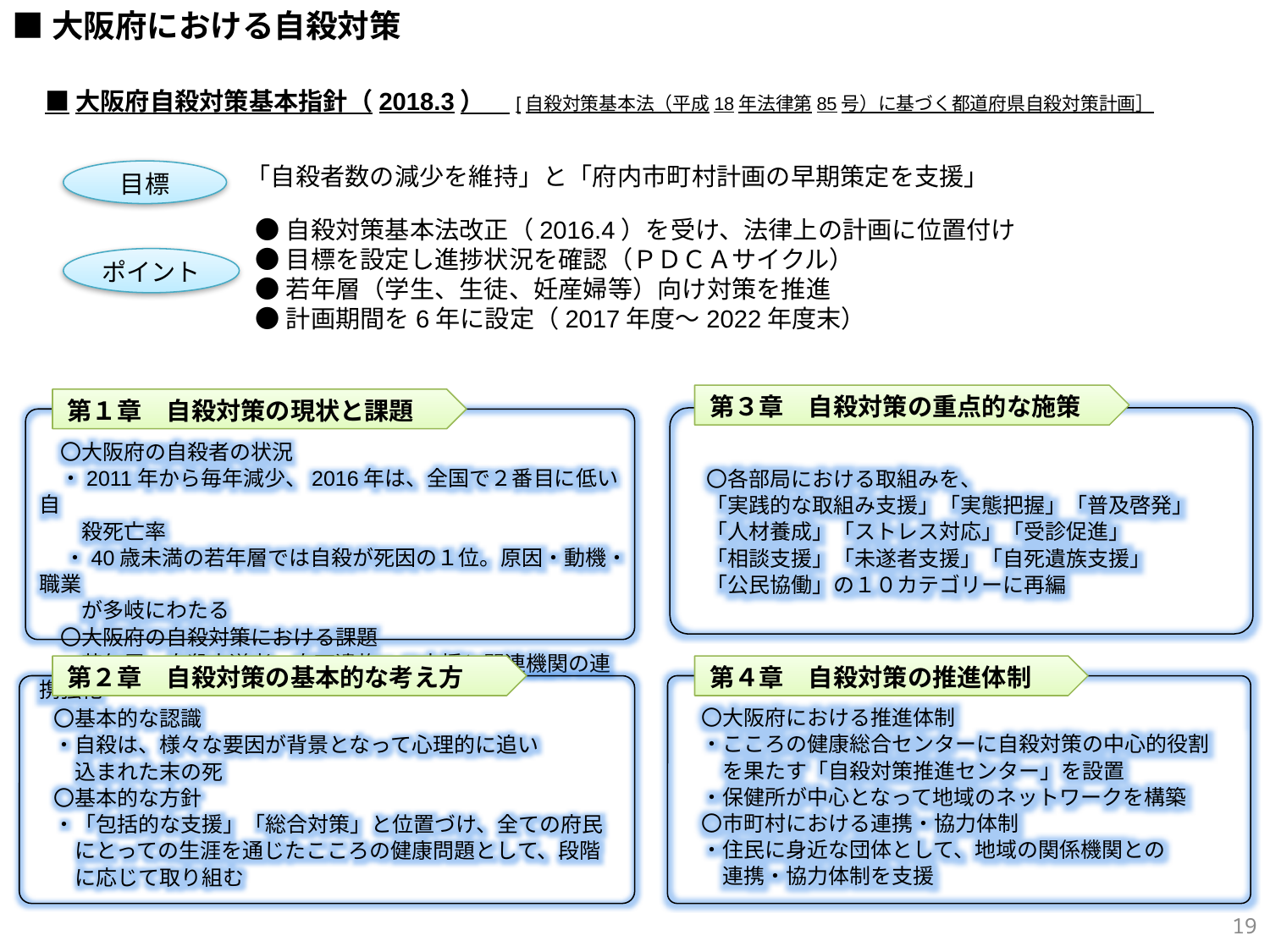

■大阪府における自殺対策
■大阪府自殺対策基本指針（2018.3）　[自殺対策基本法（平成18年法律第85号）に基づく都道府県自殺対策計画］
「自殺者数の減少を維持」と「府内市町村計画の早期策定を支援」
目標
●自殺対策基本法改正（2016.4）を受け、法律上の計画に位置付け
●目標を設定し進捗状況を確認（ＰＤＣＡサイクル）
●若年層（学生、生徒、妊産婦等）向け対策を推進
●計画期間を6年に設定（2017年度～2022年度末）
ポイント
第３章　自殺対策の重点的な施策
第１章　自殺対策の現状と課題

〇各部局における取組みを、
「実践的な取組み支援」「実態把握」「普及啓発」
「人材養成」「ストレス対応」「受診促進」
「相談支援」「未遂者支援」「自死遺族支援」
「公民協働」の１０カテゴリーに再編
〇大阪府の自殺者の状況
・2011年から毎年減少、2016年は、全国で２番目に低い自
　殺死亡率
　 ・40歳未満の若年層では自殺が死因の１位。原因・動機・職業
　　が多岐にわたる
〇大阪府の自殺対策における課題
・若年層、自殺未遂者、自死遺族への支援と関連機関の連携強化
第２章　自殺対策の基本的な考え方
第４章　自殺対策の推進体制
〇基本的な認識
・自殺は、様々な要因が背景となって心理的に追い
　込まれた末の死
〇基本的な方針
・「包括的な支援」「総合対策」と位置づけ、全ての府民
　にとっての生涯を通じたこころの健康問題として、段階
　に応じて取り組む
〇大阪府における推進体制
・こころの健康総合センターに自殺対策の中心的役割
を果たす「自殺対策推進センター」を設置
　・保健所が中心となって地域のネットワークを構築
〇市町村における連携・協力体制
　・住民に身近な団体として、地域の関係機関との
　　連携・協力体制を支援
19